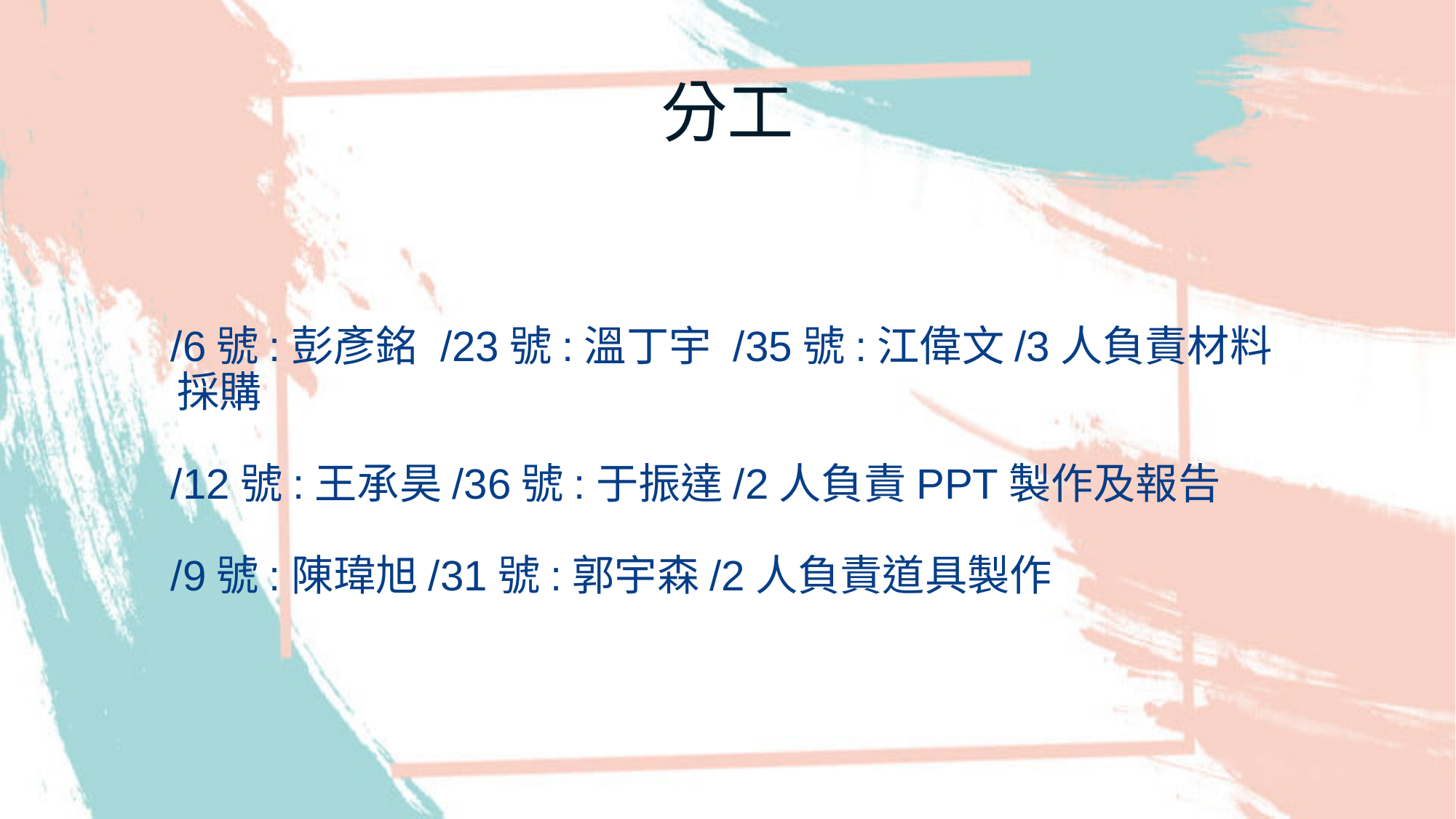

# 分工
/6號:彭彥銘 /23號:溫丁宇 /35號:江偉文/3人負責材料採購

/12號:王承昊/36號:于振達/2人負責PPT製作及報告

/9號:陳瑋旭/31號:郭宇森/2人負責道具製作